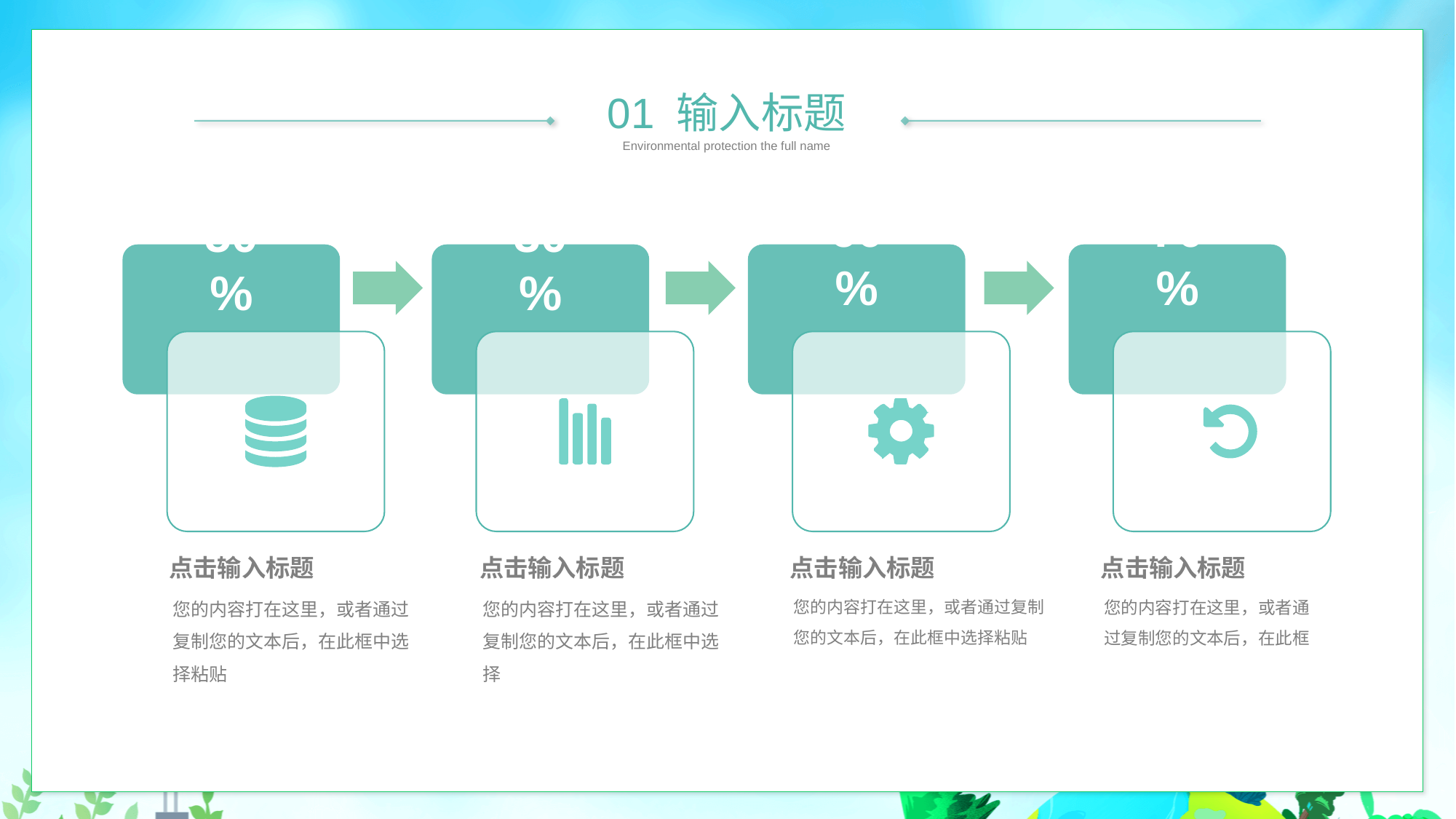

01 输入标题
Environmental protection the full name
60%
70%
50%
30%

点击输入标题
您的内容打在这里，或者通过复制您的文本后，在此框中选择粘贴
点击输入标题
您的内容打在这里，或者通过复制您的文本后，在此框中选择
点击输入标题
您的内容打在这里，或者通过复制您的文本后，在此框中选择粘贴
点击输入标题
您的内容打在这里，或者通过复制您的文本后，在此框